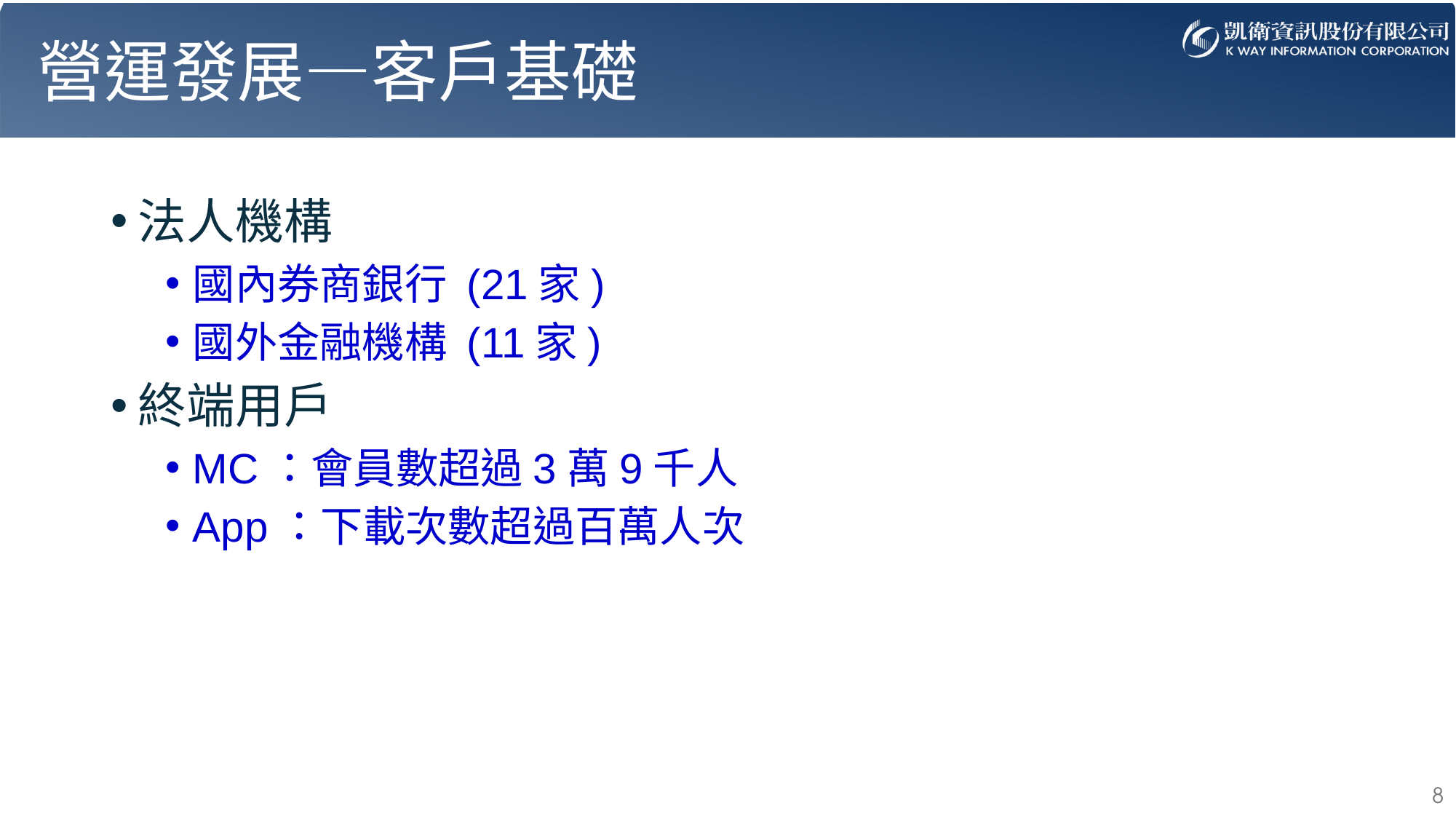

# 營運發展—客戶基礎
法人機構
國內券商銀行 (21家)
國外金融機構 (11家)
終端用戶
MC：會員數超過3萬9千人
App：下載次數超過百萬人次
8